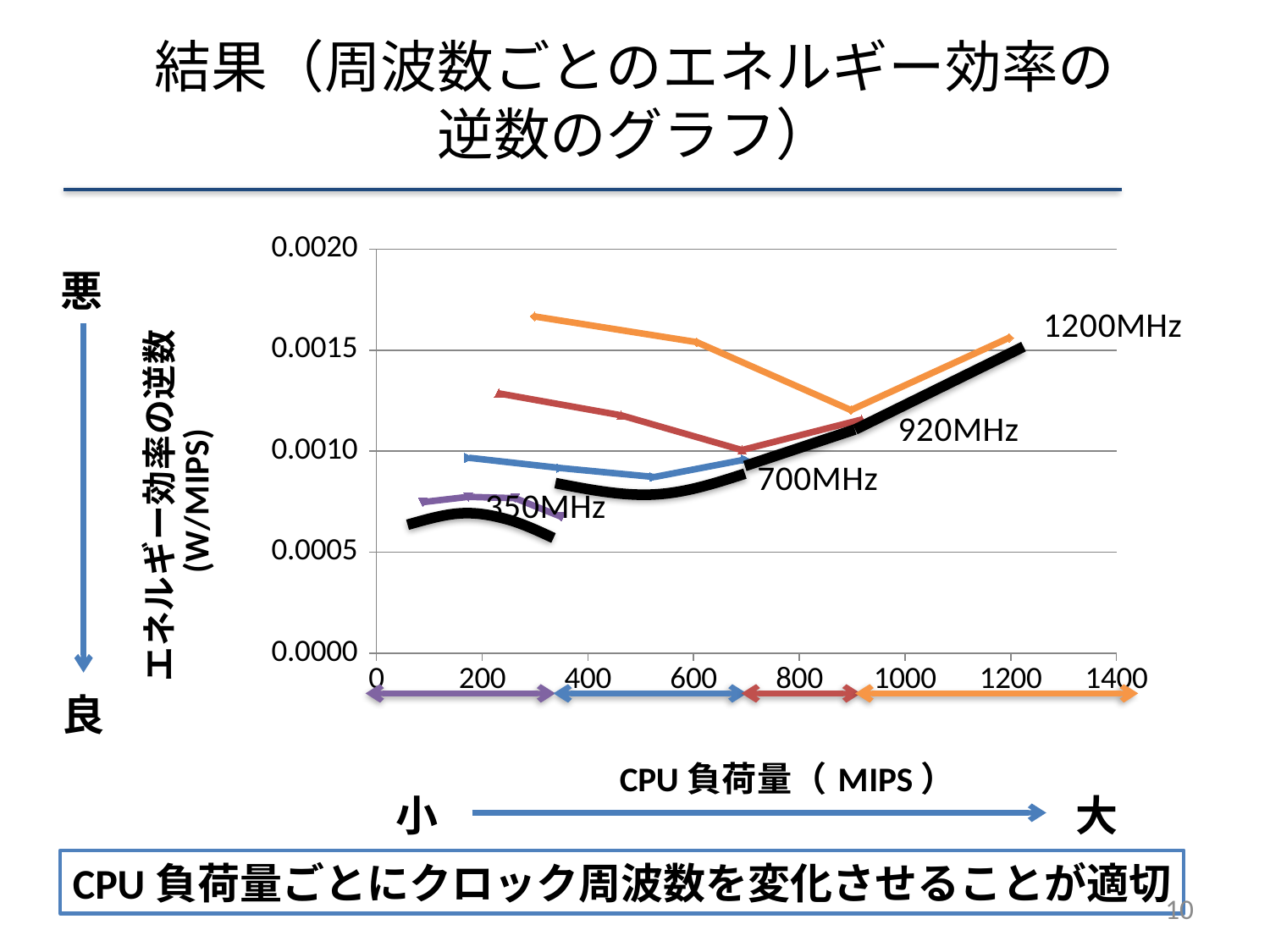

# 結果（周波数ごとのエネルギー効率の 逆数のグラフ）

### Chart

| Category |  |  |  |  |
|---|---|---|---|---|
悪

良
小
大
CPU負荷量ごとにクロック周波数を変化させることが適切
10